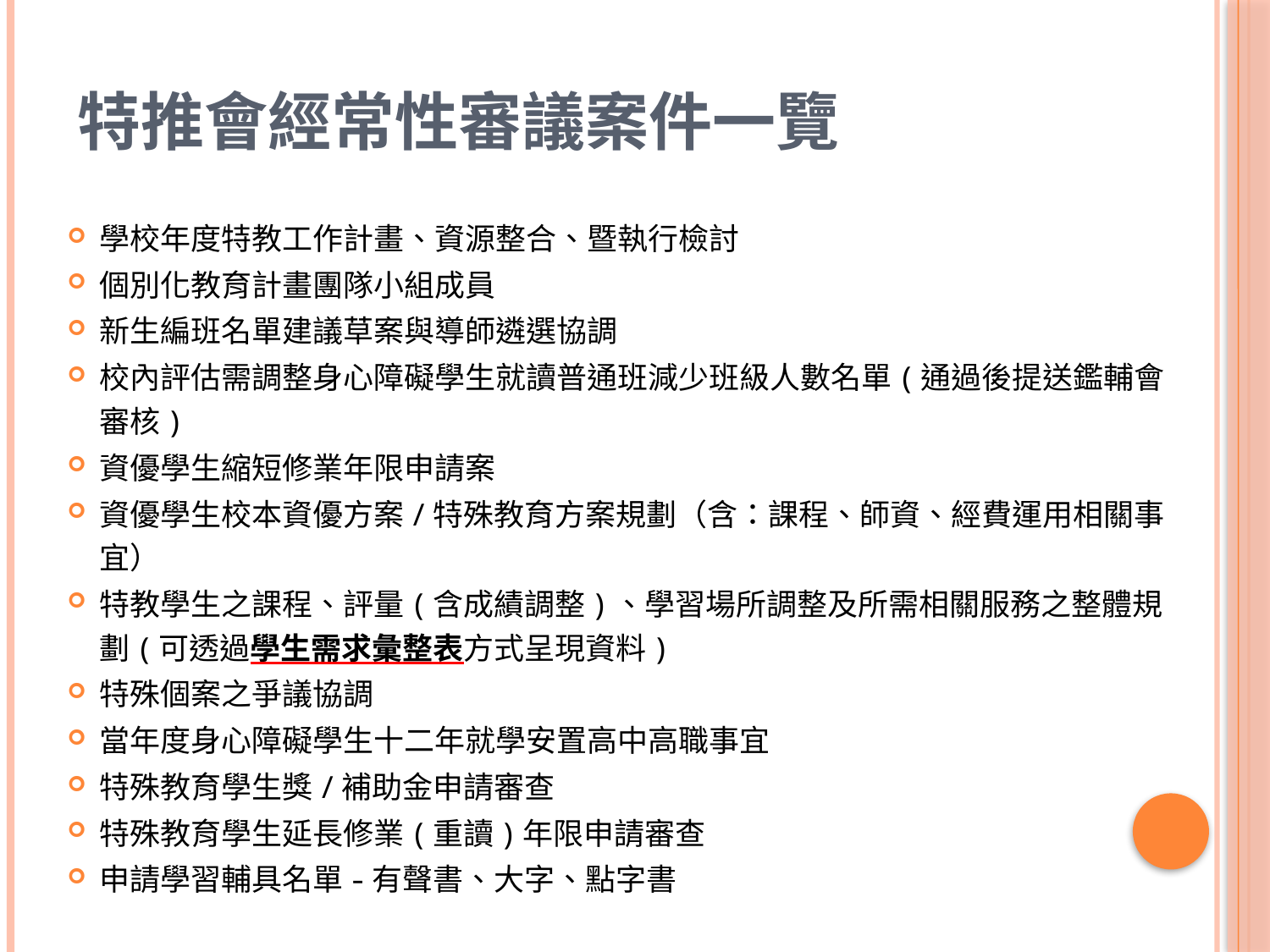

# 特推會經常性審議案件一覽
學校年度特教工作計畫、資源整合、暨執行檢討
個別化教育計畫團隊小組成員
新生編班名單建議草案與導師遴選協調
校內評估需調整身心障礙學生就讀普通班減少班級人數名單(通過後提送鑑輔會審核)
資優學生縮短修業年限申請案
資優學生校本資優方案/特殊教育方案規劃（含：課程、師資、經費運用相關事宜）
特教學生之課程、評量(含成績調整)、學習場所調整及所需相關服務之整體規劃(可透過學生需求彙整表方式呈現資料)
特殊個案之爭議協調
當年度身心障礙學生十二年就學安置高中高職事宜
特殊教育學生獎/補助金申請審查
特殊教育學生延長修業(重讀)年限申請審查
申請學習輔具名單-有聲書、大字、點字書